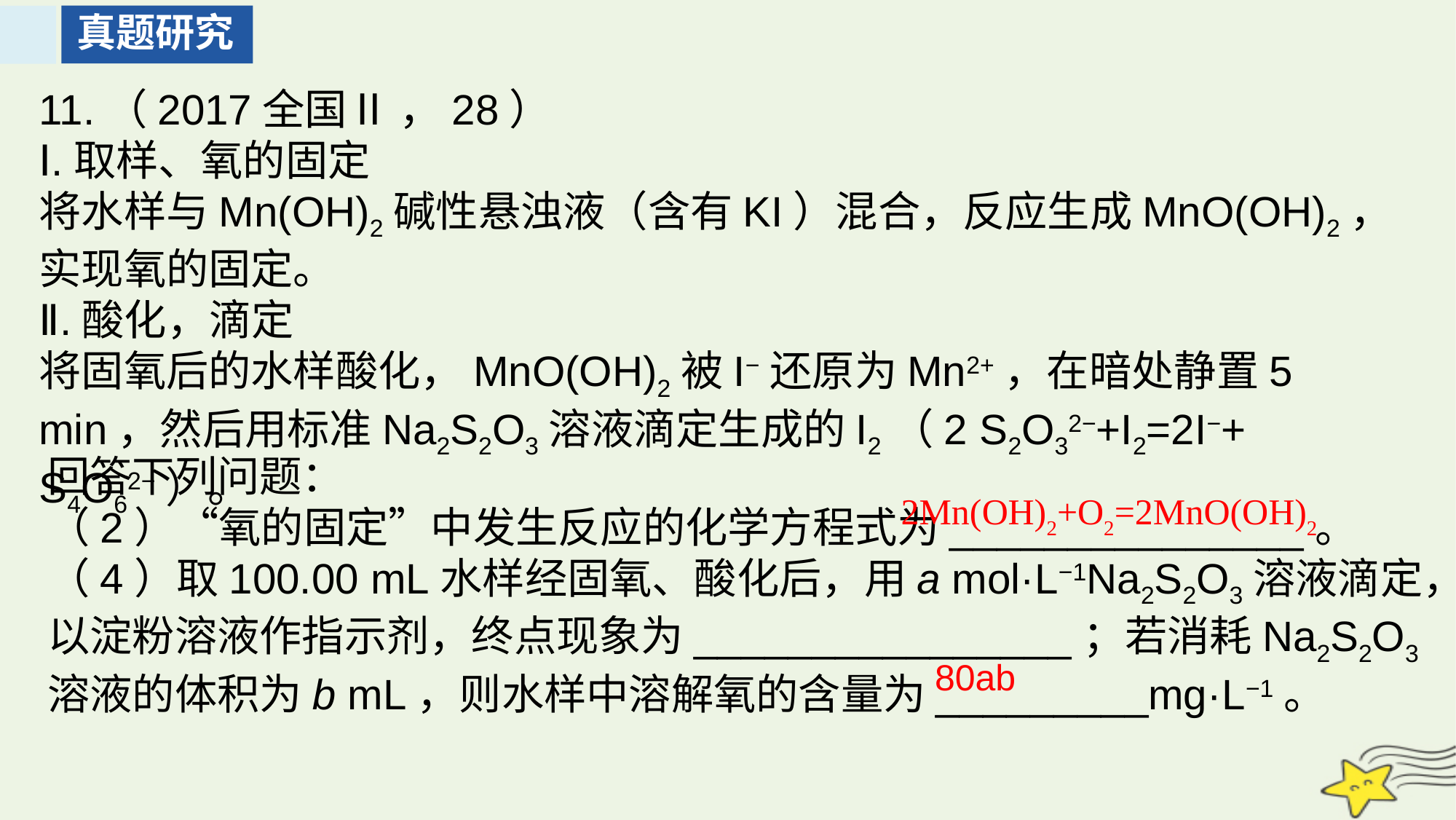

真题研究

11.（2017全国Ⅱ ，28）
Ⅰ.取样、氧的固定
将水样与Mn(OH)2碱性悬浊液（含有KI）混合，反应生成MnO(OH)2，实现氧的固定。
Ⅱ.酸化，滴定
将固氧后的水样酸化，MnO(OH)2被I−还原为Mn2+，在暗处静置5 min，然后用标准Na2S2O3溶液滴定生成的I2（2 S2O32−+I2=2I−+ S4O62−）。
回答下列问题：
（2）“氧的固定”中发生反应的化学方程式为_______________。
（4）取100.00 mL水样经固氧、酸化后，用a mol·L−1Na2S2O3溶液滴定，以淀粉溶液作指示剂，终点现象为________________；若消耗Na2S2O3 溶液的体积为b mL，则水样中溶解氧的含量为_________mg·L−1。
2Mn(OH)2+O2=2MnO(OH)2
80ab